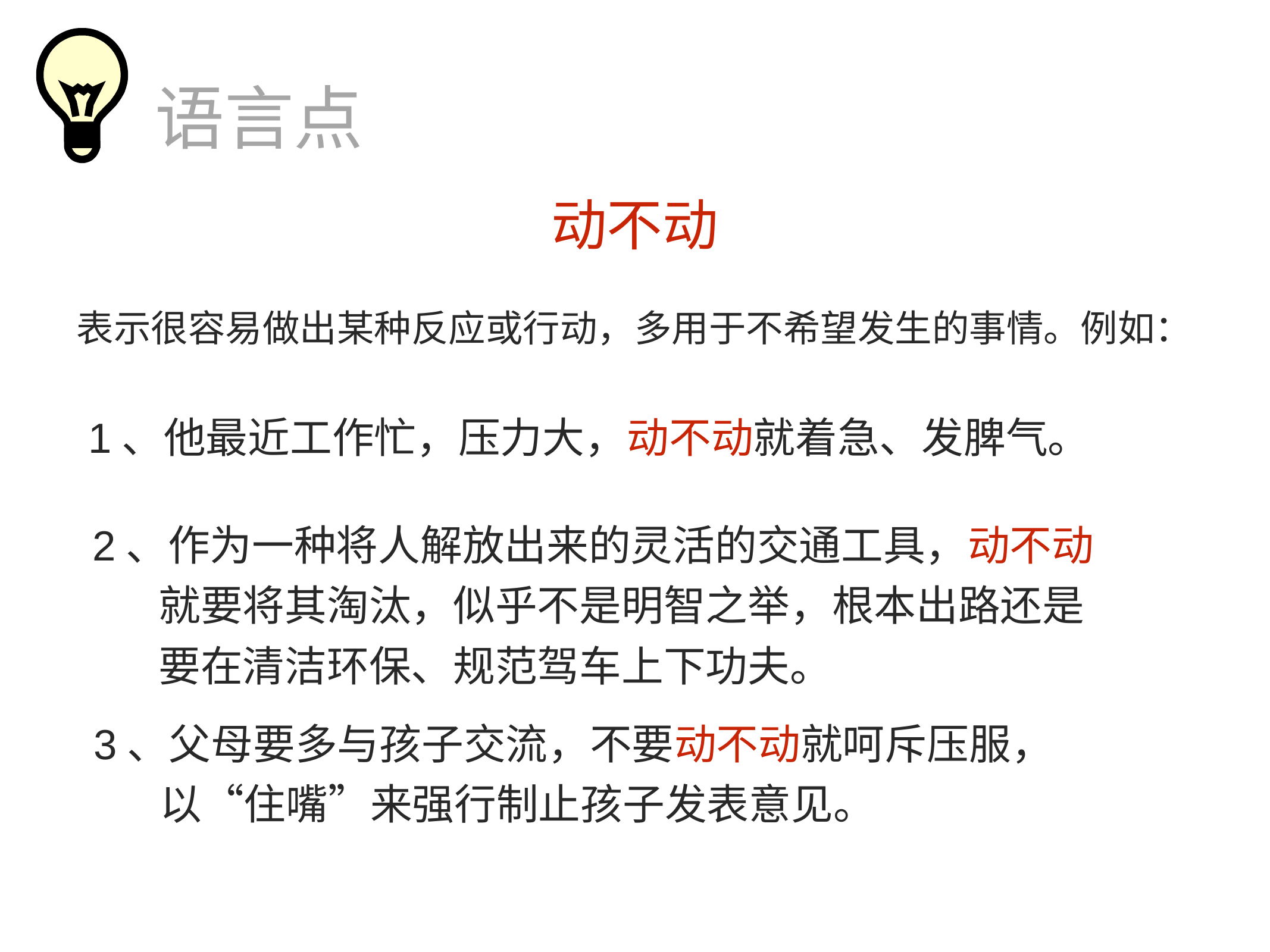

语言点
动不动
表示很容易做出某种反应或行动，多用于不希望发生的事情。例如：
1、他最近工作忙，压力大，动不动就着急、发脾气。
2、作为一种将人解放出来的灵活的交通工具，动不动
      就要将其淘汰，似乎不是明智之举，根本出路还是
      要在清洁环保、规范驾车上下功夫。
3、父母要多与孩子交流，不要动不动就呵斥压服，
      以“住嘴”来强行制止孩子发表意见。